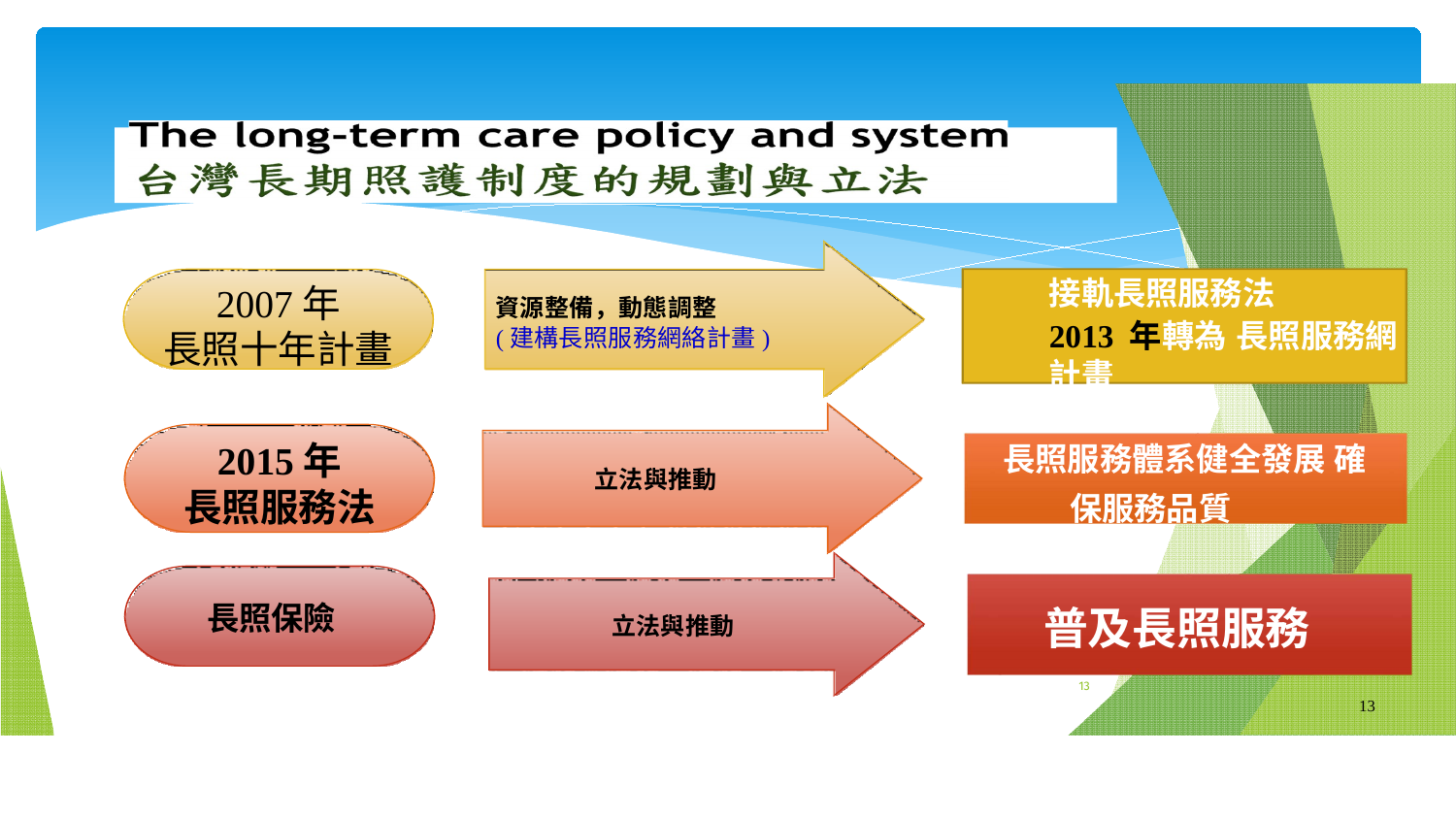

接軌長照服務法
2013 年轉為 長照服務網計畫
# 2007年
長照十年計畫
資源整備，動態調整
(建構長照服務網絡計畫)

長照服務體系健全發展 確保服務品質

2015年
長照服務法
立法與推動

長照保險
普及長照服務
13
立法與推動
13